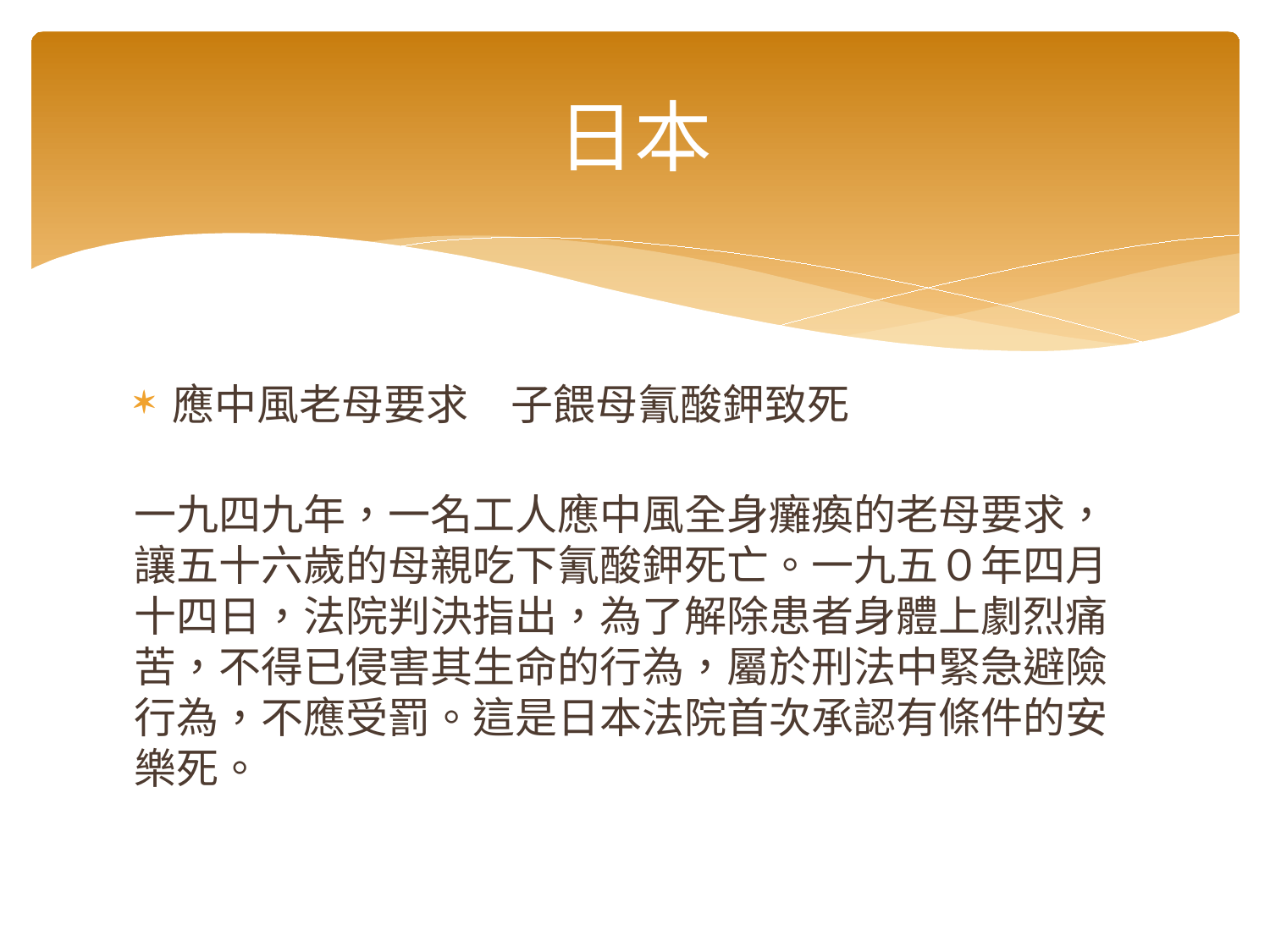

# 日本
應中風老母要求　子餵母氰酸鉀致死
一九四九年，一名工人應中風全身癱瘓的老母要求，讓五十六歲的母親吃下氰酸鉀死亡。一九五０年四月十四日，法院判決指出，為了解除患者身體上劇烈痛苦，不得已侵害其生命的行為，屬於刑法中緊急避險行為，不應受罰。這是日本法院首次承認有條件的安樂死。